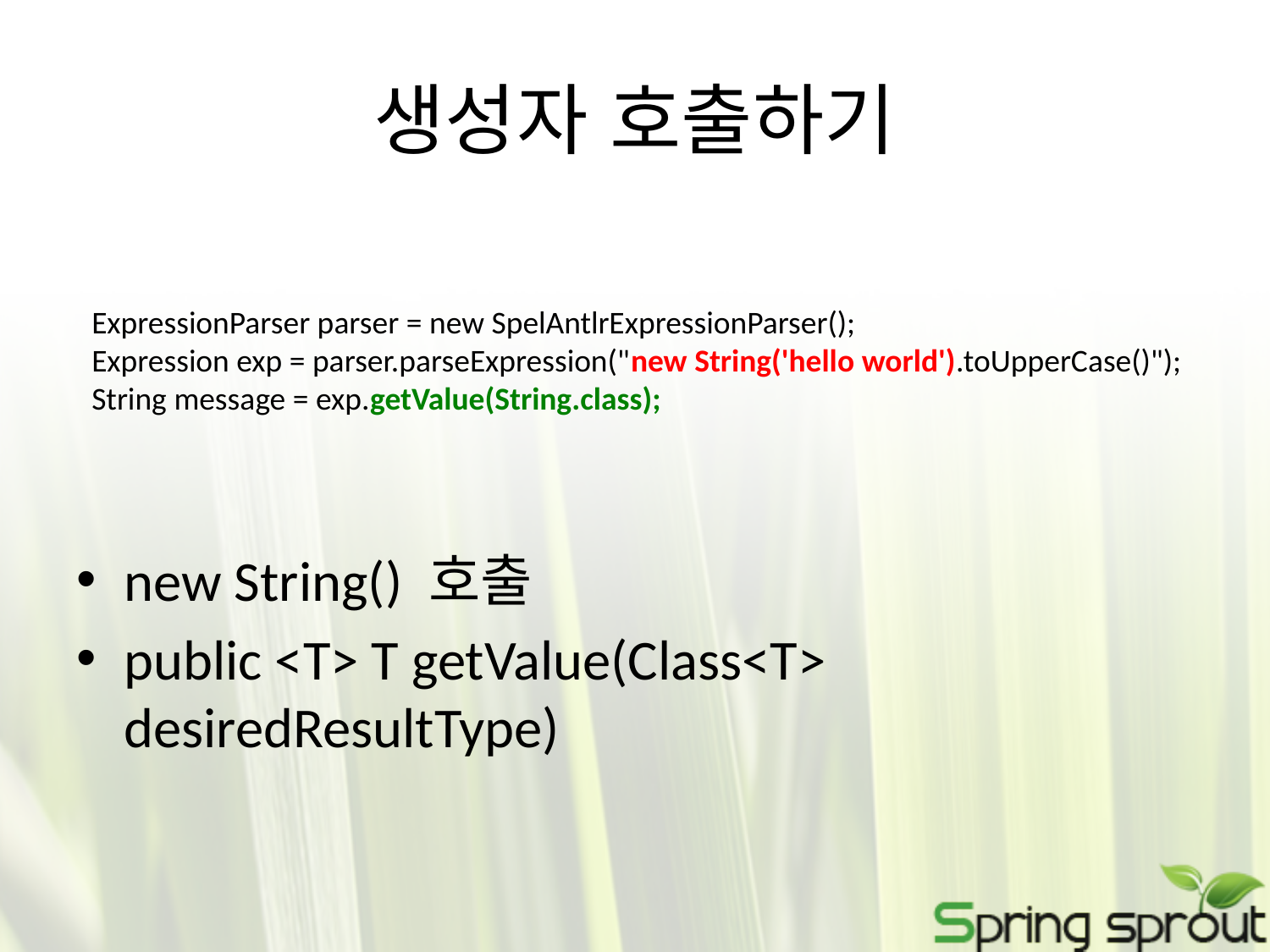

# 생성자 호출하기

new String() 호출
public <T> T getValue(Class<T> desiredResultType)
ExpressionParser parser = new SpelAntlrExpressionParser();
Expression exp = parser.parseExpression("new String('hello world').toUpperCase()");
String message = exp.getValue(String.class);